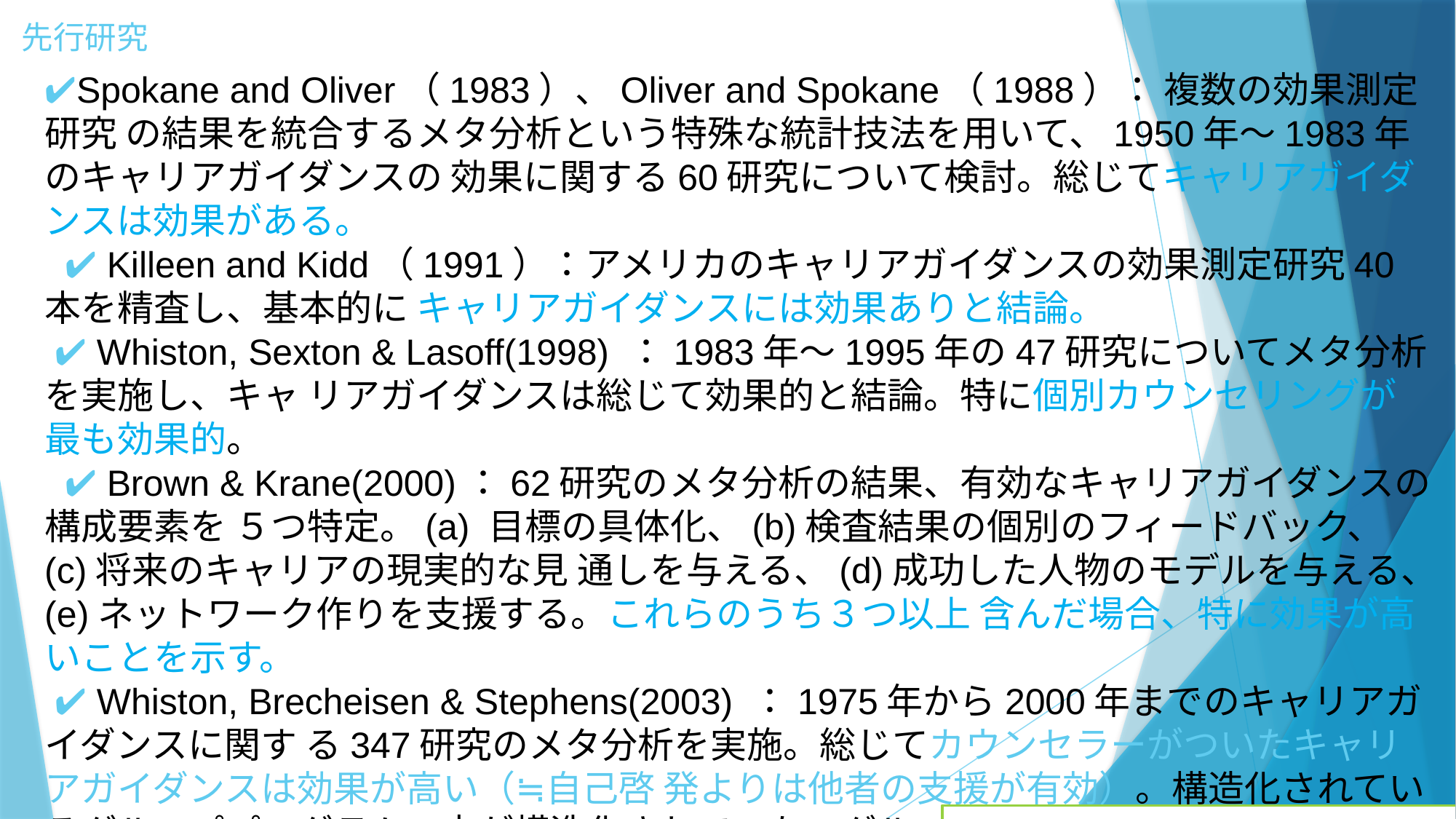

先行研究
✔Spokane and Oliver（1983）、Oliver and Spokane（1988）： 複数の効果測定研究 の結果を統合するメタ分析という特殊な統計技法を用いて、1950年～1983年のキャリアガイダンスの 効果に関する60研究について検討。総じてキャリアガイダンスは効果がある。
  ✔ Killeen and Kidd（1991）：アメリカのキャリアガイダンスの効果測定研究40本を精査し、基本的に キャリアガイダンスには効果ありと結論。
 ✔ Whiston, Sexton & Lasoff(1998) ：1983年～1995年の47研究についてメタ分析を実施し、キャ リアガイダンスは総じて効果的と結論。特に個別カウンセリングが最も効果的。
  ✔ Brown & Krane(2000)：62研究のメタ分析の結果、有効なキャリアガイダンスの構成要素を ５つ特定。(a) 目標の具体化、(b)検査結果の個別のフィードバック、(c)将来のキャリアの現実的な見 通しを与える、(d)成功した人物のモデルを与える、(e)ネットワーク作りを支援する。これらのうち３つ以上 含んだ場合、特に効果が高いことを示す。
 ✔ Whiston, Brecheisen & Stephens(2003) ：1975年から2000年までのキャリアガイダンスに関す る347研究のメタ分析を実施。総じてカウンセラーがついたキャリアガイダンスは効果が高い（≒自己啓 発よりは他者の支援が有効）。構造化されているグループプログラムの方が構造化されていないグループ プログラムよりも効果が高いなどの結果。
 ✔ Liu, Huang & Wang（2014）47の就職支援研究を比較した結果、何らかの就職支援を受けた者 は受けなかった者に比べて就職先を得る確率が2.67倍高い結果に。
効用あり